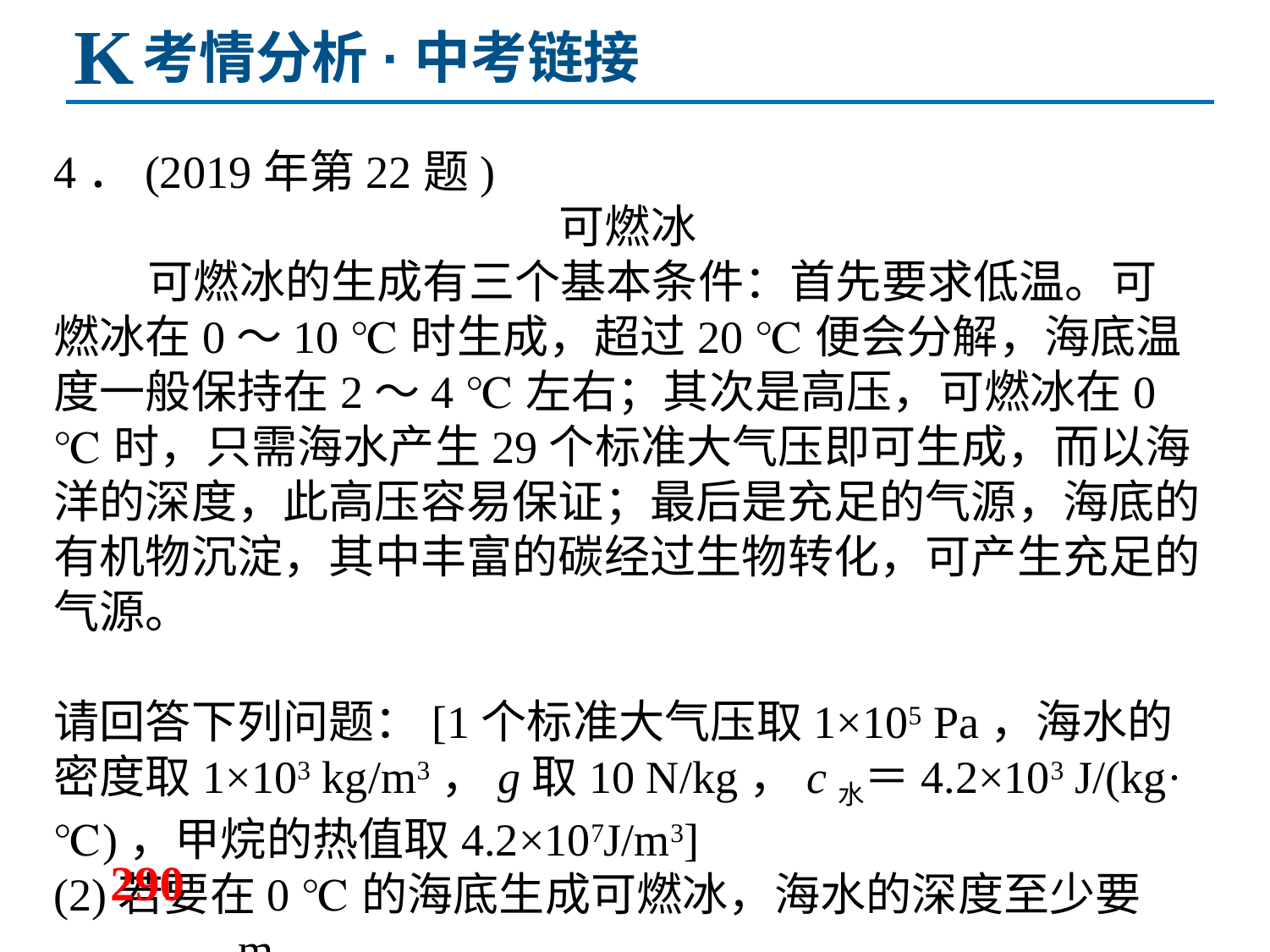

K
考情分析·中考链接
4．(2019年第22题)
可燃冰
        可燃冰的生成有三个基本条件：首先要求低温。可燃冰在0～10 ℃时生成，超过20 ℃便会分解，海底温度一般保持在2～4 ℃左右；其次是高压，可燃冰在0 ℃时，只需海水产生29个标准大气压即可生成，而以海洋的深度，此高压容易保证；最后是充足的气源，海底的有机物沉淀，其中丰富的碳经过生物转化，可产生充足的气源。

请回答下列问题：[1个标准大气压取1×105 Pa，海水的密度取1×103 kg/m3，g取10 N/kg，c水＝4.2×103 J/(kg·℃)，甲烷的热值取4.2×107J/m3]
(2)若要在0 ℃的海底生成可燃冰，海水的深度至少要________m。
290